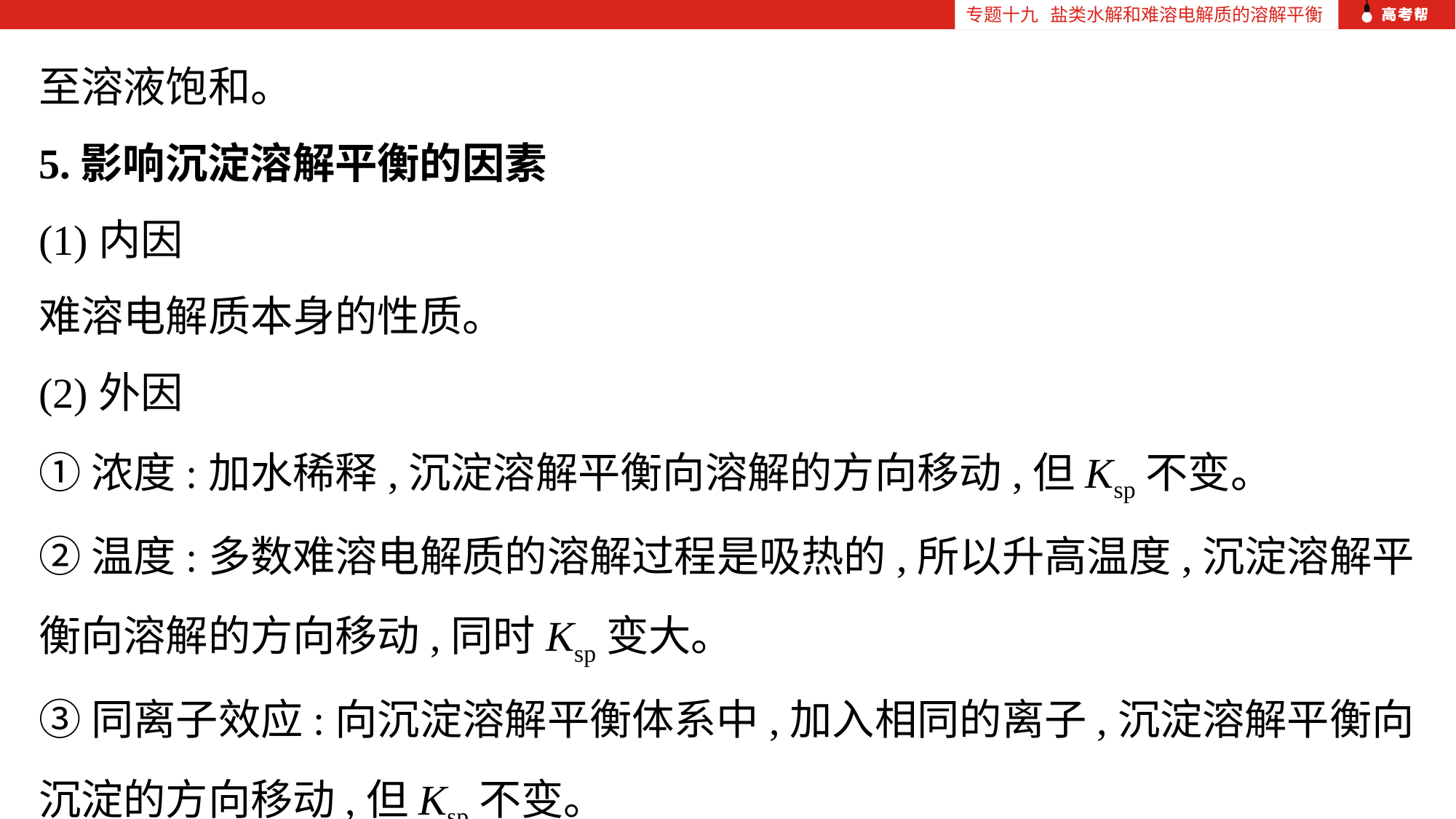

专题十九   盐类水解和难溶电解质的溶解平衡
至溶液饱和。
5.影响沉淀溶解平衡的因素
(1)内因
难溶电解质本身的性质。
(2)外因
①浓度:加水稀释,沉淀溶解平衡向溶解的方向移动,但Ksp不变。
②温度:多数难溶电解质的溶解过程是吸热的,所以升高温度,沉淀溶解平衡向溶解的方向移动,同时Ksp变大。
③同离子效应:向沉淀溶解平衡体系中,加入相同的离子,沉淀溶解平衡向沉淀的方向移动,但Ksp不变。